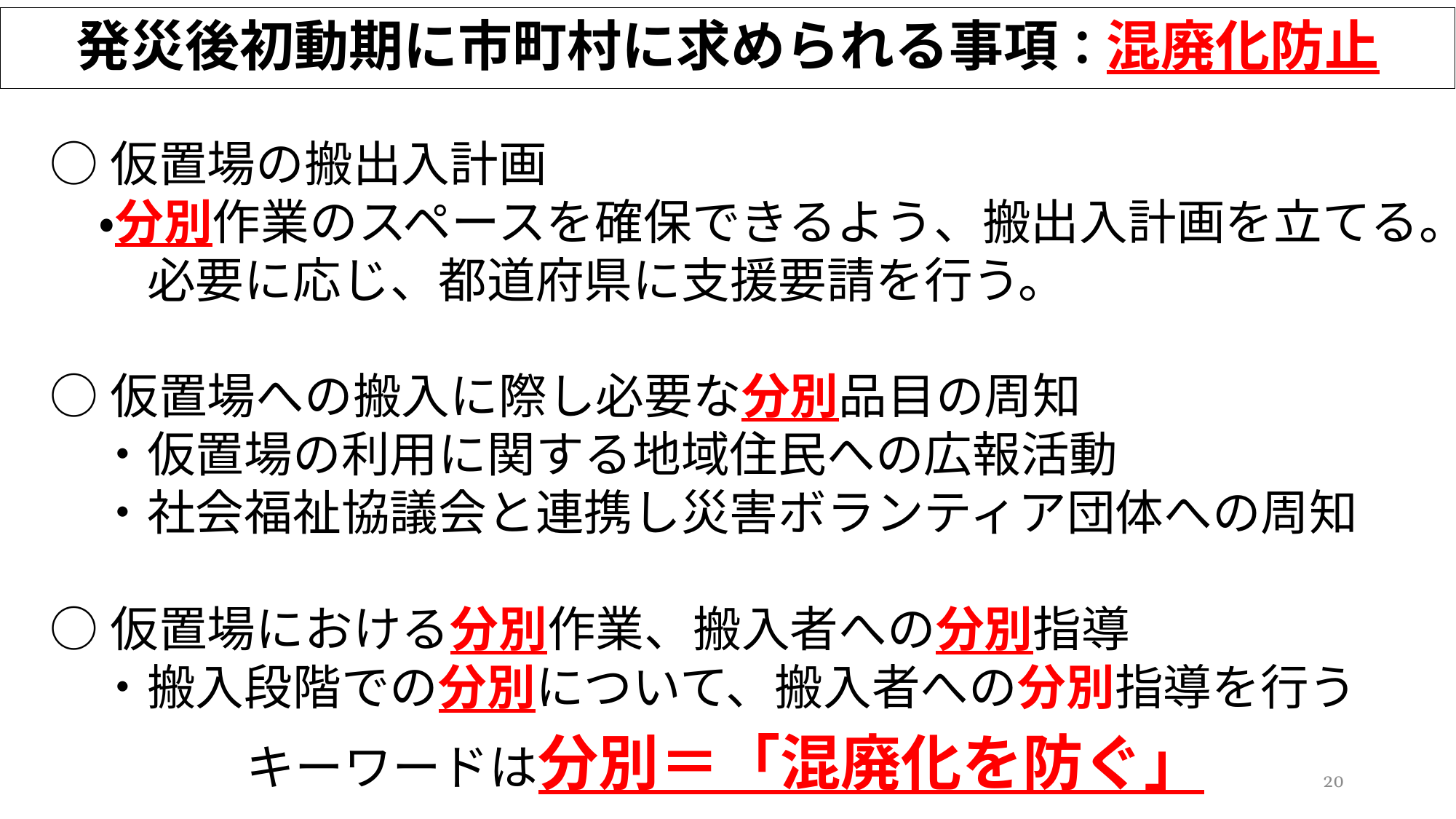

# 発災後初動期に市町村に求められる事項：混廃化防止
○仮置場の搬出入計画
　・分別作業のスペースを確保できるよう、搬出入計画を立てる。
　　必要に応じ、都道府県に支援要請を行う。

○仮置場への搬入に際し必要な分別品目の周知
　・仮置場の利用に関する地域住民への広報活動
　・社会福祉協議会と連携し災害ボランティア団体への周知

○仮置場における分別作業、搬入者への分別指導
　・搬入段階での分別について、搬入者への分別指導を行う
キーワードは分別＝「混廃化を防ぐ」
20